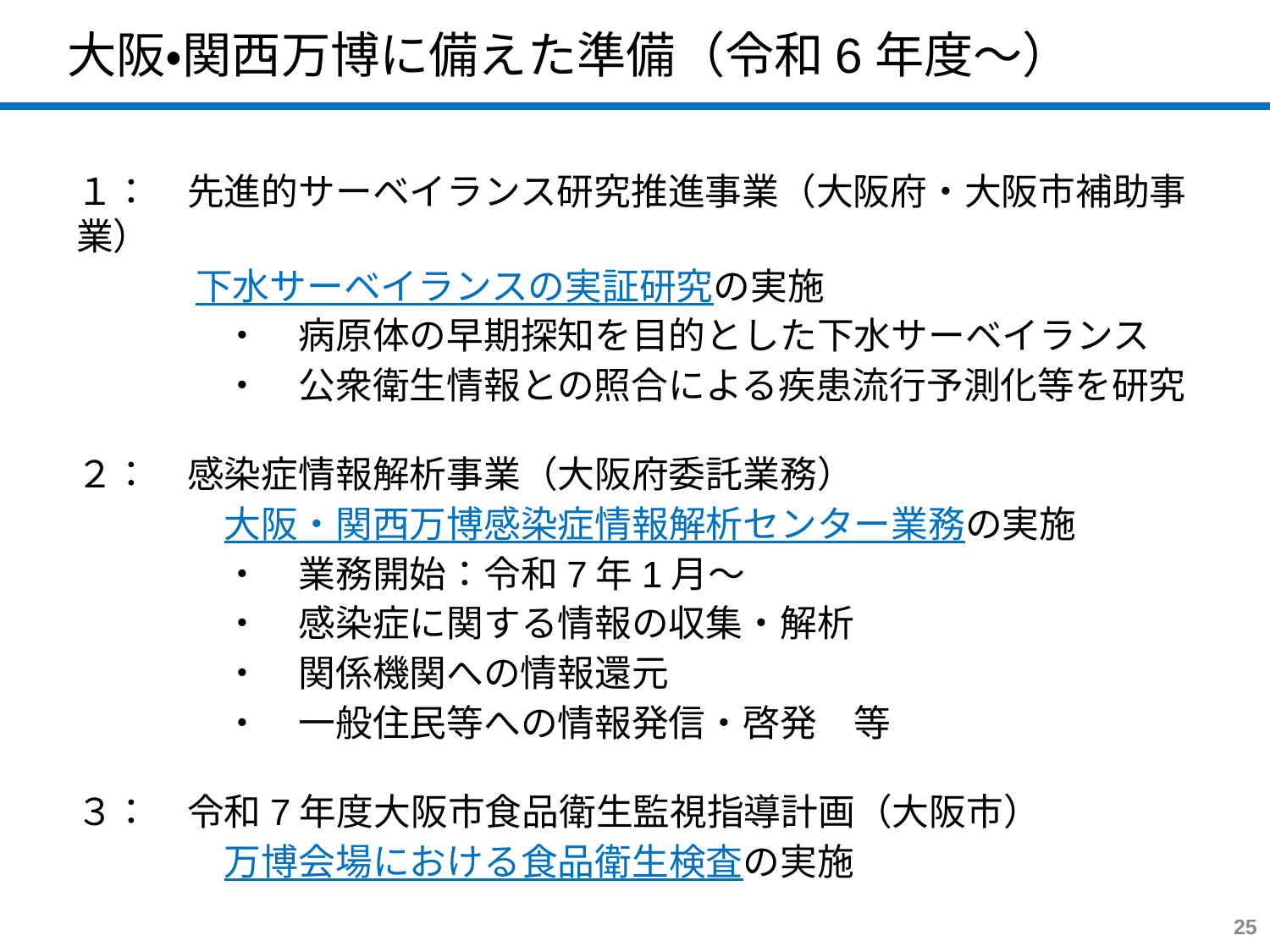

大阪・関西万博に備えた準備（令和6年度〜）
１：　先進的サーベイランス研究推進事業（大阪府・大阪市補助事業）
　 　　下水サーベイランスの実証研究の実施
　　　　・　病原体の早期探知を目的とした下水サーベイランス
　　　　・　公衆衛生情報との照合による疾患流行予測化等を研究

２：　感染症情報解析事業（大阪府委託業務）
　　　　大阪・関西万博感染症情報解析センター業務の実施
　　　　・　業務開始：令和7年1月〜
　　　　・　感染症に関する情報の収集・解析
　　　　・　関係機関への情報還元
　　　　・　一般住民等への情報発信・啓発　等

３：　令和7年度大阪市食品衛生監視指導計画（大阪市）
　　　　万博会場における食品衛生検査の実施
25